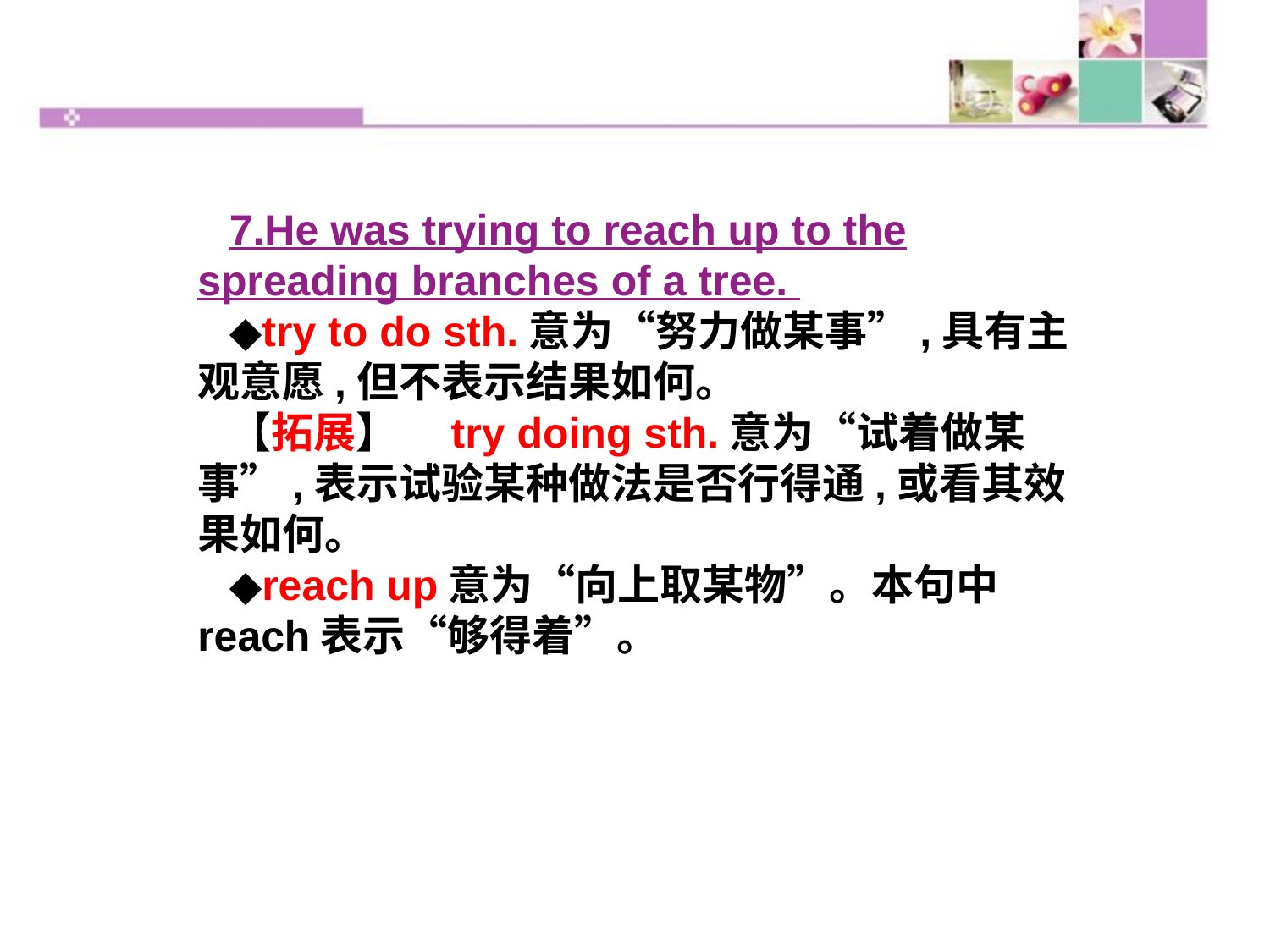

7.He was trying to reach up to the spreading branches of a tree.
◆try to do sth.意为“努力做某事”,具有主观意愿,但不表示结果如何。
【拓展】　try doing sth.意为“试着做某事”,表示试验某种做法是否行得通,或看其效果如何。
◆reach up意为“向上取某物”。本句中reach表示“够得着”。